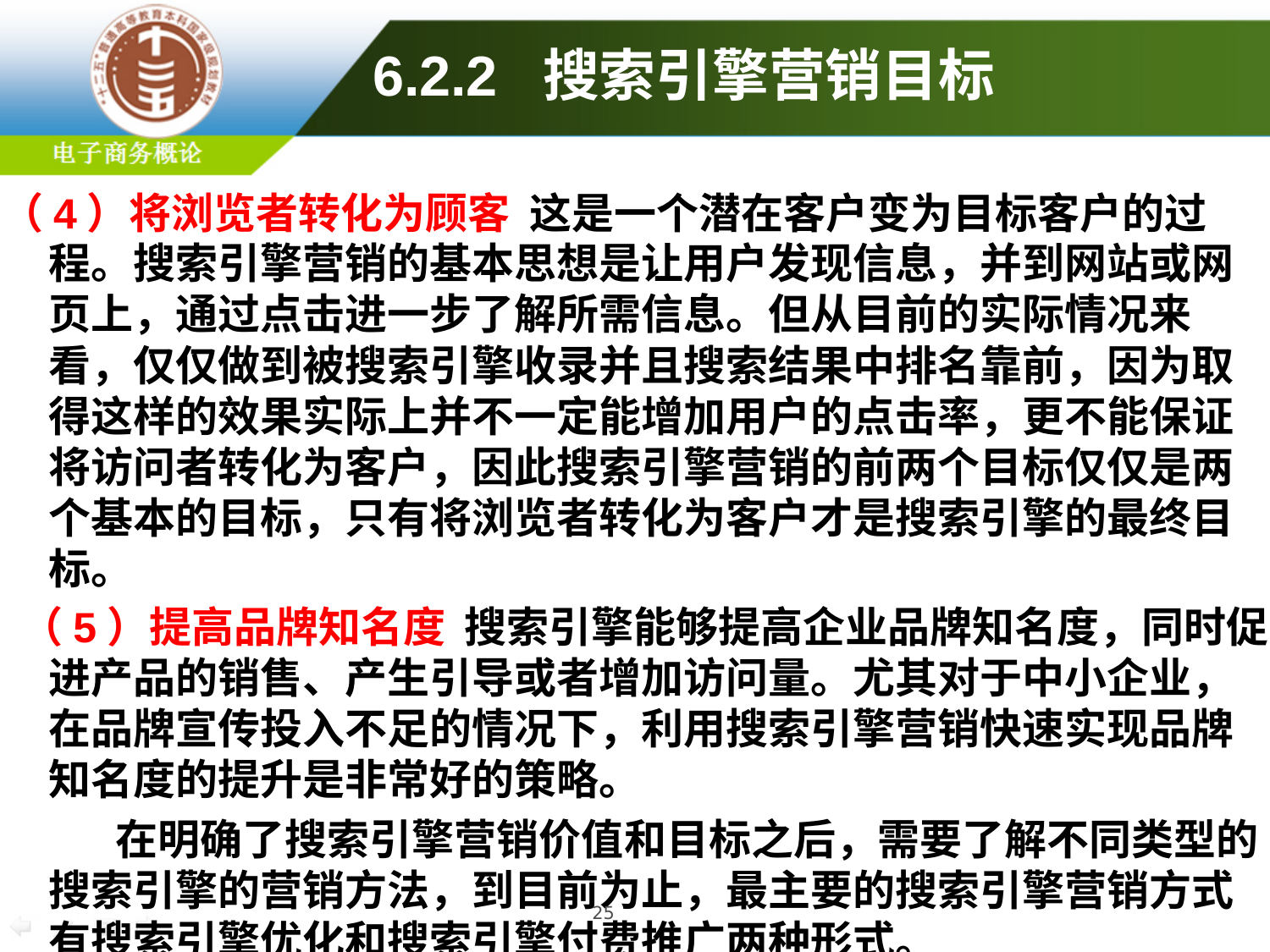

# 6.2.2  搜索引擎营销目标
（4）将浏览者转化为顾客  这是一个潜在客户变为目标客户的过程。搜索引擎营销的基本思想是让用户发现信息，并到网站或网页上，通过点击进一步了解所需信息。但从目前的实际情况来看，仅仅做到被搜索引擎收录并且搜索结果中排名靠前，因为取得这样的效果实际上并不一定能增加用户的点击率，更不能保证将访问者转化为客户，因此搜索引擎营销的前两个目标仅仅是两个基本的目标，只有将浏览者转化为客户才是搜索引擎的最终目标。
 （5）提高品牌知名度  搜索引擎能够提高企业品牌知名度，同时促进产品的销售、产生引导或者增加访问量。尤其对于中小企业，在品牌宣传投入不足的情况下，利用搜索引擎营销快速实现品牌知名度的提升是非常好的策略。
           在明确了搜索引擎营销价值和目标之后，需要了解不同类型的搜索引擎的营销方法，到目前为止，最主要的搜索引擎营销方式有搜索引擎优化和搜索引擎付费推广两种形式。

25